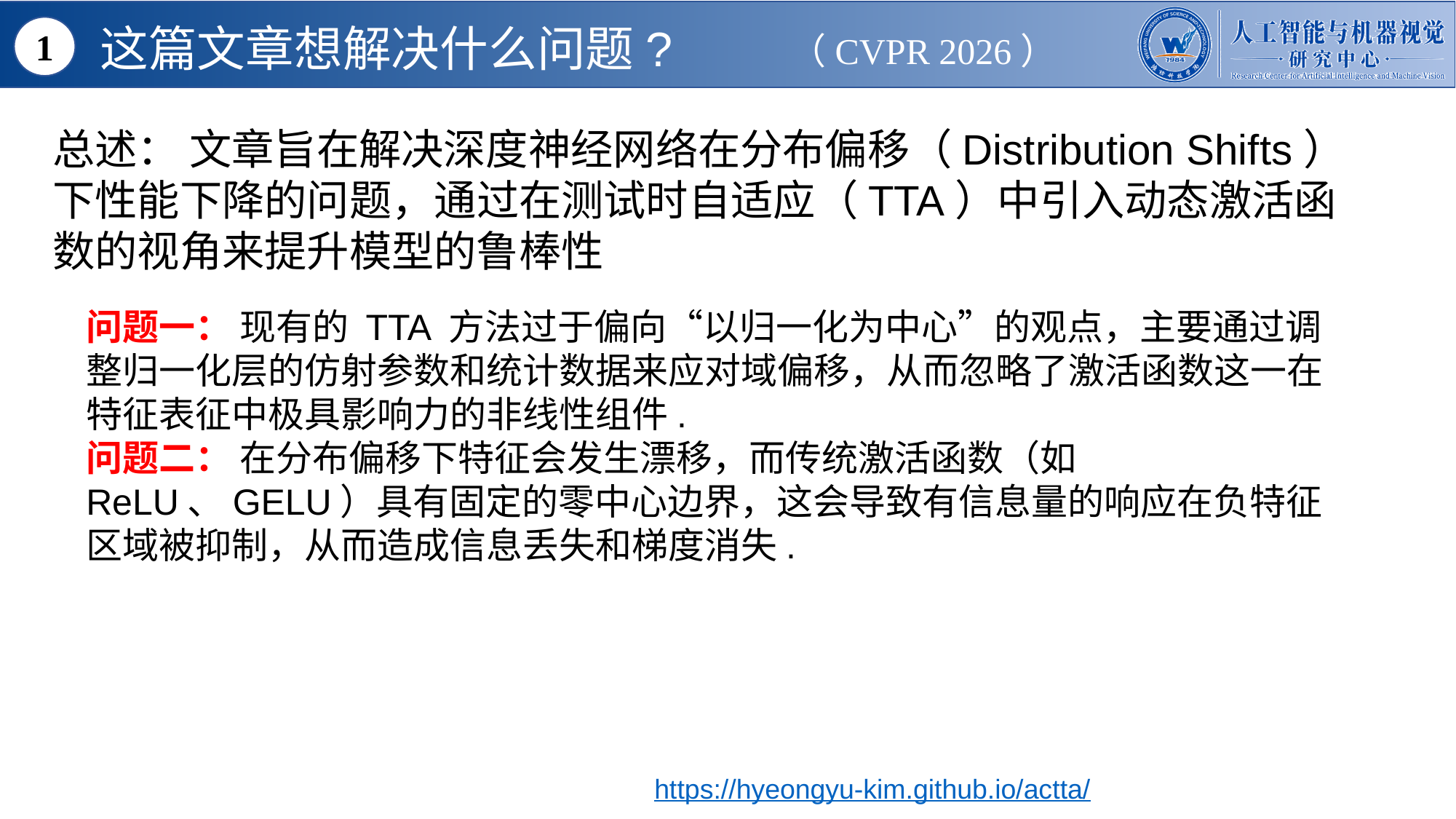

这篇文章想解决什么问题?
1
（CVPR 2026）
总述： 文章旨在解决深度神经网络在分布偏移（Distribution Shifts）下性能下降的问题，通过在测试时自适应（TTA）中引入动态激活函数的视角来提升模型的鲁棒性
问题一： 现有的 TTA 方法过于偏向“以归一化为中心”的观点，主要通过调整归一化层的仿射参数和统计数据来应对域偏移，从而忽略了激活函数这一在特征表征中极具影响力的非线性组件.
问题二： 在分布偏移下特征会发生漂移，而传统激活函数（如 ReLU、GELU）具有固定的零中心边界，这会导致有信息量的响应在负特征区域被抑制，从而造成信息丢失和梯度消失.
https://hyeongyu-kim.github.io/actta/
12
Your Title